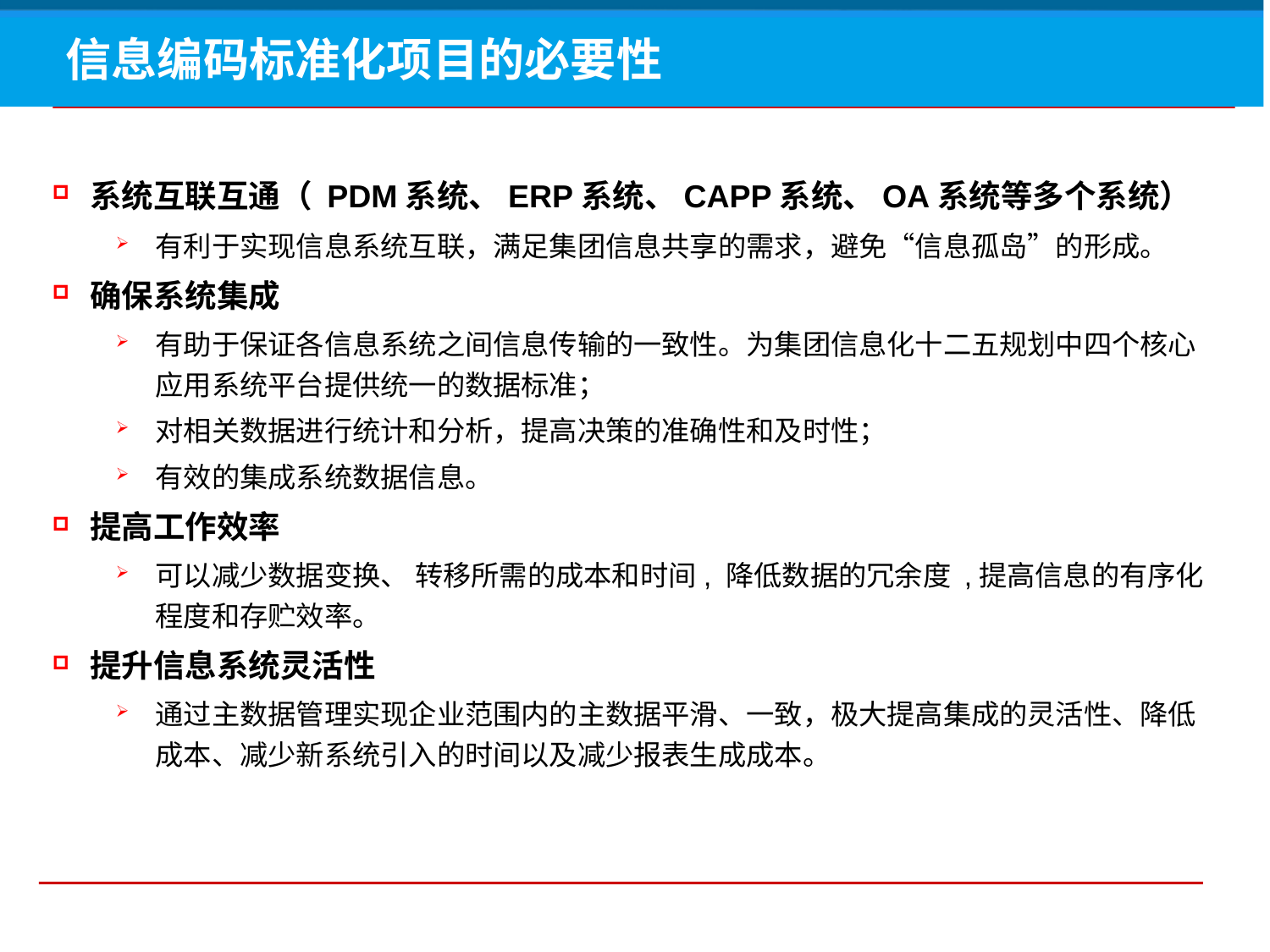

# 信息编码标准化项目的必要性
系统互联互通（ PDM系统、ERP系统、CAPP系统、OA系统等多个系统）
有利于实现信息系统互联，满足集团信息共享的需求，避免“信息孤岛”的形成。
确保系统集成
有助于保证各信息系统之间信息传输的一致性。为集团信息化十二五规划中四个核心应用系统平台提供统一的数据标准；
对相关数据进行统计和分析，提高决策的准确性和及时性；
有效的集成系统数据信息。
提高工作效率
可以减少数据变换、 转移所需的成本和时间, 降低数据的冗余度 ,提高信息的有序化程度和存贮效率。
提升信息系统灵活性
通过主数据管理实现企业范围内的主数据平滑、一致，极大提高集成的灵活性、降低成本、减少新系统引入的时间以及减少报表生成成本。